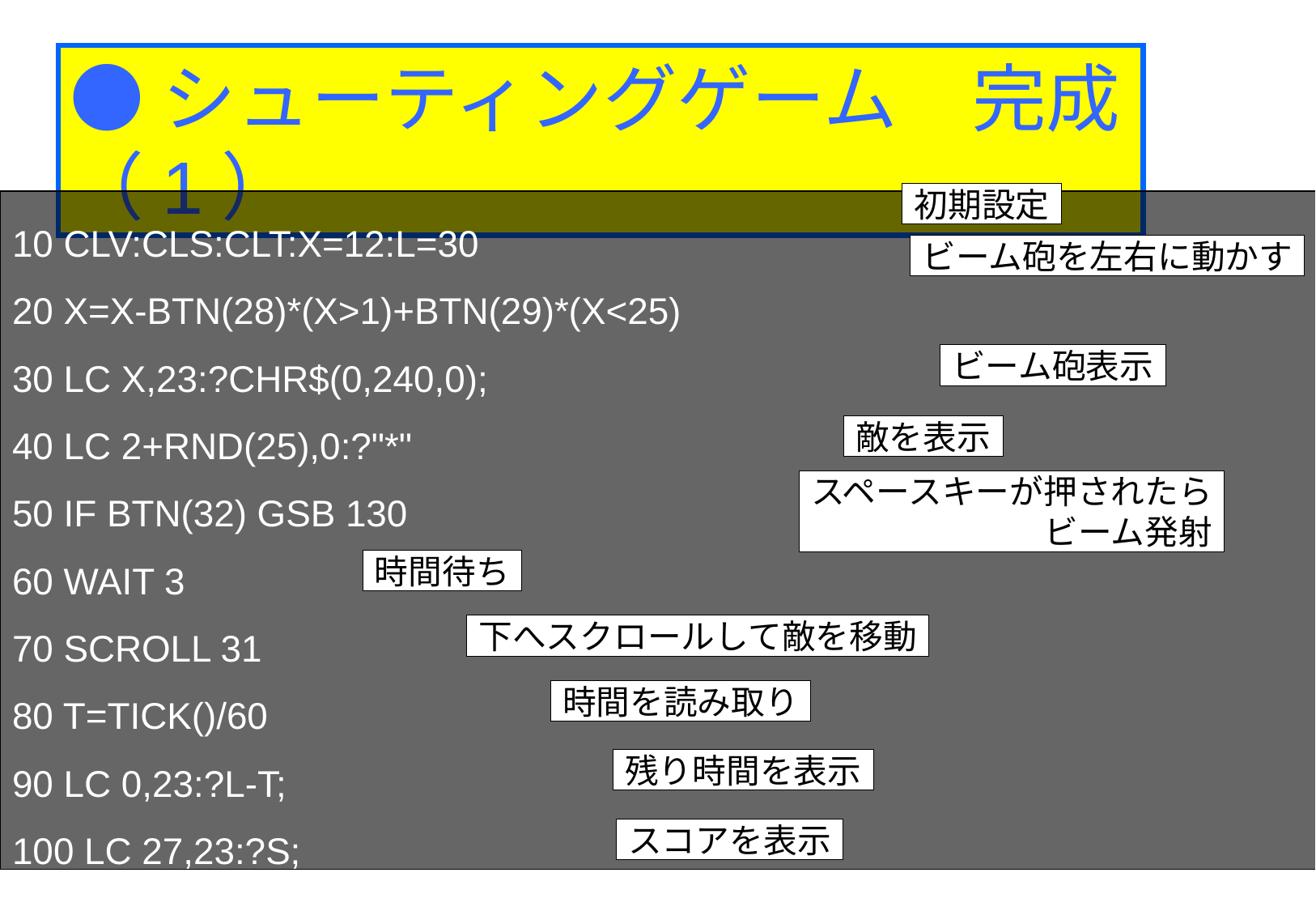

●シューティングゲーム　完成（1）
初期設定
10 CLV:CLS:CLT:X=12:L=30
20 X=X-BTN(28)*(X>1)+BTN(29)*(X<25)
30 LC X,23:?CHR$(0,240,0);
40 LC 2+RND(25),0:?"*"
50 IF BTN(32) GSB 130
60 WAIT 3
70 SCROLL 31
80 T=TICK()/60
90 LC 0,23:?L-T;
100 LC 27,23:?S;
ビーム砲を左右に動かす
ビーム砲表示
敵を表示
スペースキーが押されたら
ビーム発射
時間待ち
下へスクロールして敵を移動
時間を読み取り
残り時間を表示
スコアを表示